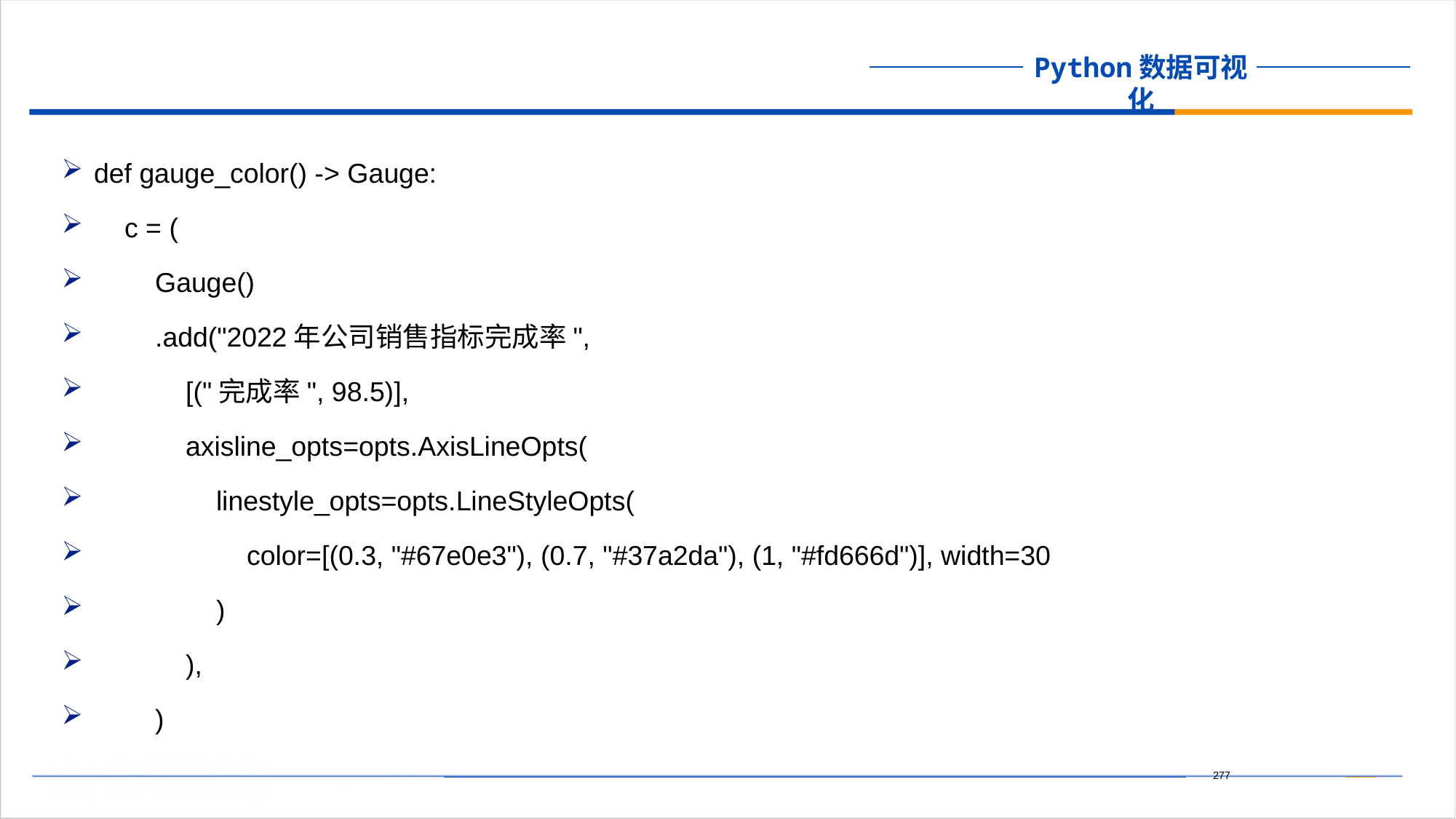

def gauge_color() -> Gauge:
    c = (
        Gauge()
        .add("2022年公司销售指标完成率",
            [("完成率", 98.5)],
            axisline_opts=opts.AxisLineOpts(
                linestyle_opts=opts.LineStyleOpts(
                    color=[(0.3, "#67e0e3"), (0.7, "#37a2da"), (1, "#fd666d")], width=30
                )
            ),
        )